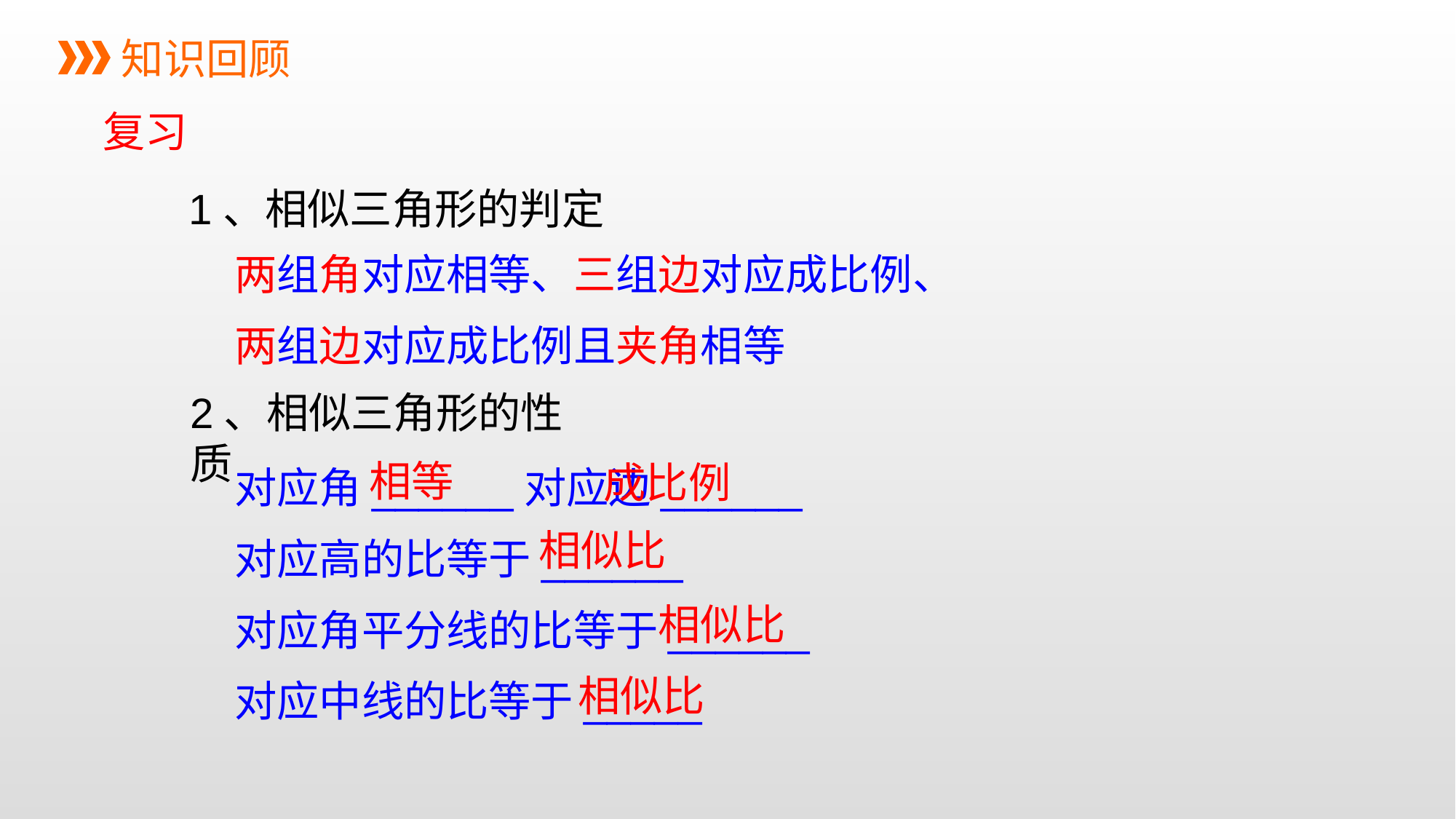

知识回顾

复习
1、相似三角形的判定
两组角对应相等、三组边对应成比例、
两组边对应成比例且夹角相等
2、相似三角形的性质
对应角______对应边______
对应高的比等于______
对应角平分线的比等于______
对应中线的比等于_____
相等
成比例
相似比
相似比
相似比